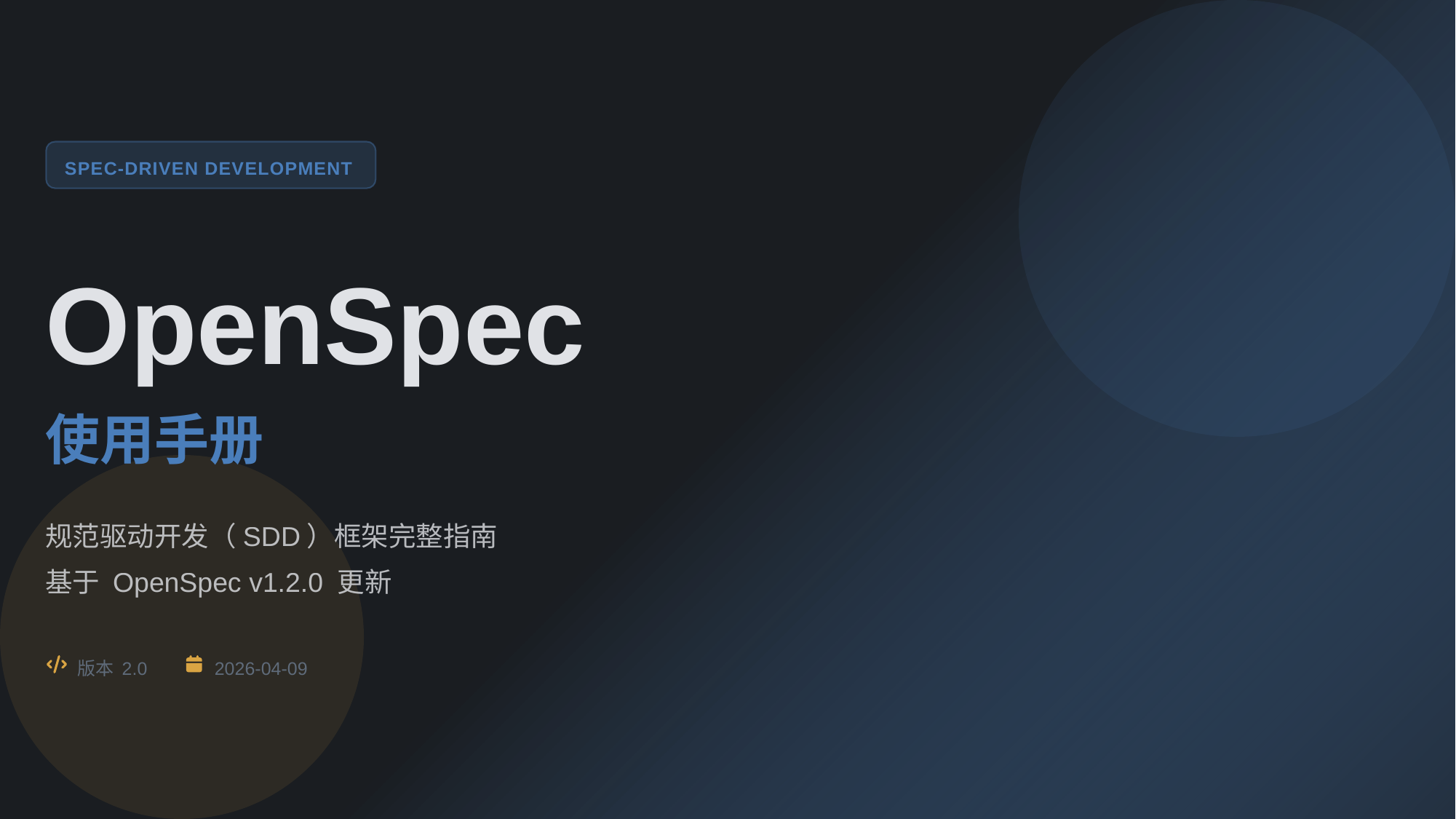

SPEC-DRIVEN DEVELOPMENT
OpenSpec
使用手册

规范驱动开发（SDD）框架完整指南
基于 OpenSpec v1.2.0 更新
版本 2.0
2026-04-09